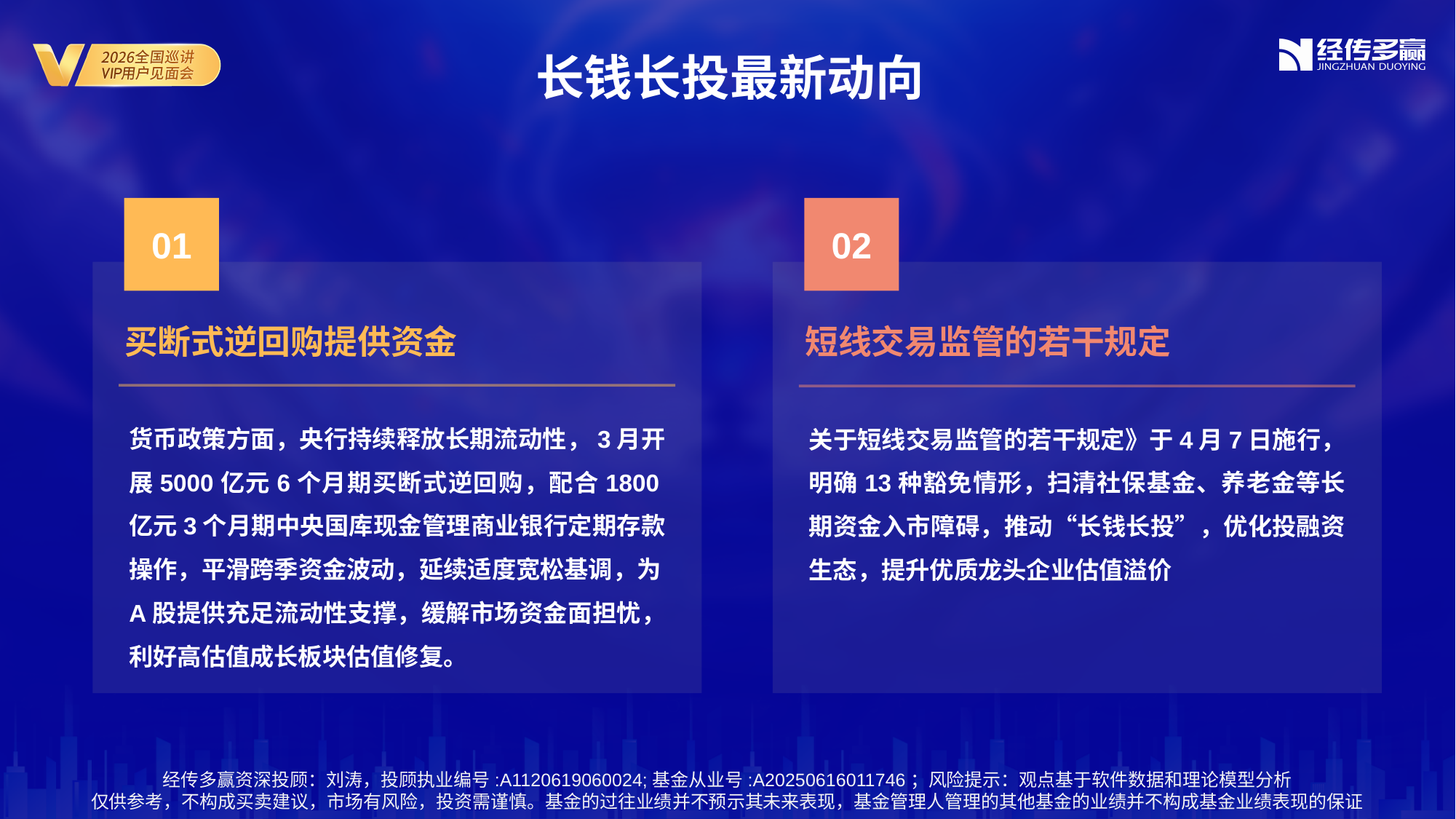

长钱长投最新动向
01
02

买断式逆回购提供资金
短线交易监管的若干规定
货币政策方面，央行持续释放长期流动性，3月开展5000亿元6个月期买断式逆回购，配合1800亿元3个月期中央国库现金管理商业银行定期存款操作，平滑跨季资金波动，延续适度宽松基调，为A股提供充足流动性支撑，缓解市场资金面担忧，利好高估值成长板块估值修复。
关于短线交易监管的若干规定》于4月7日施行，明确13种豁免情形，扫清社保基金、养老金等长期资金入市障碍，推动“长钱长投”，优化投融资生态，提升优质龙头企业估值溢价
经传多赢资深投顾：刘涛，投顾执业编号:A1120619060024;基金从业号:A20250616011746；风险提示：观点基于软件数据和理论模型分析
仅供参考，不构成买卖建议，市场有风险，投资需谨慎。基金的过往业绩并不预示其未来表现，基金管理人管理的其他基金的业绩并不构成基金业绩表现的保证